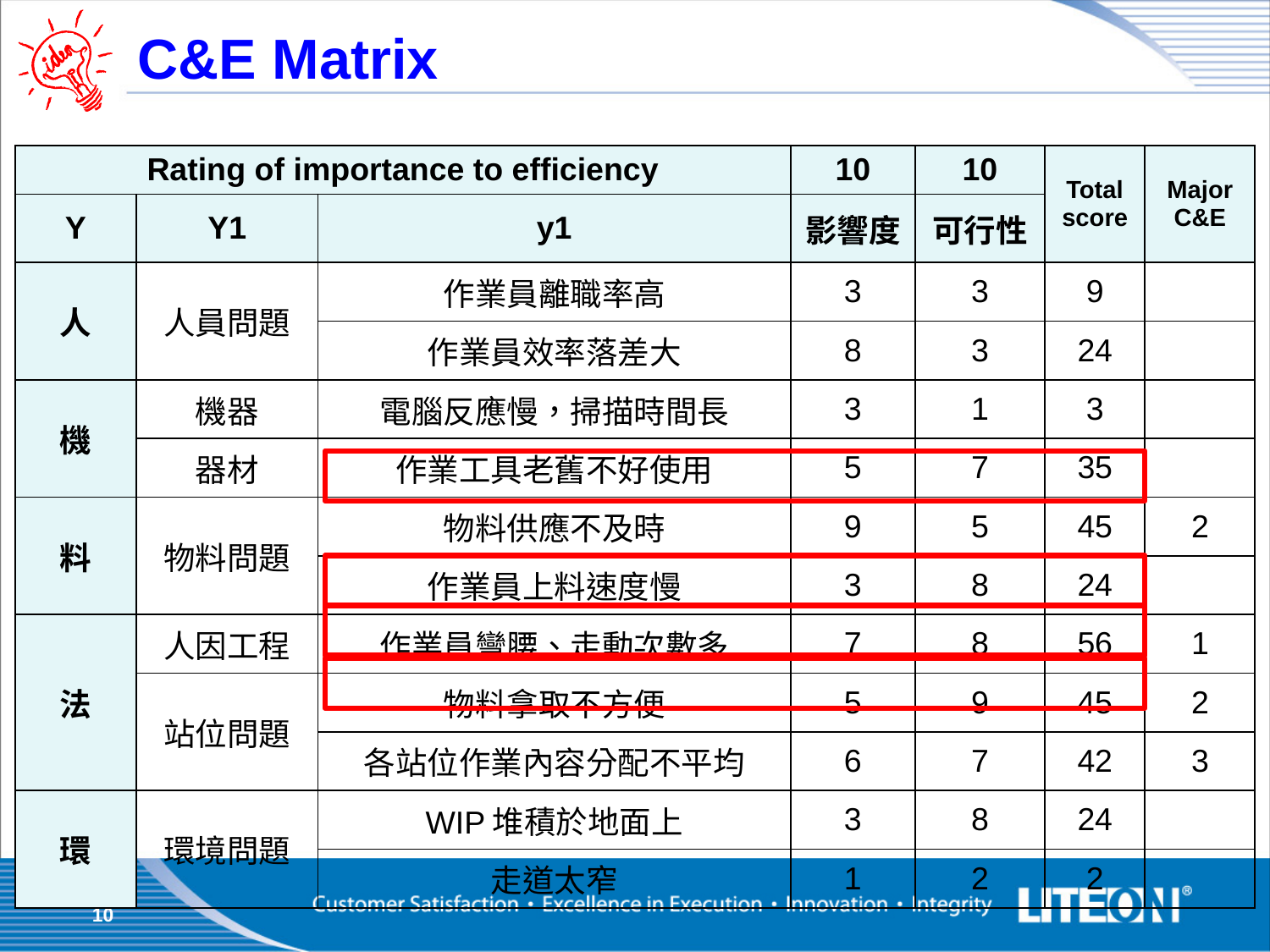

# C&E Matrix
| Rating of importance to efficiency |  |  | 10 | 10 | Total score | Major C&E |
| --- | --- | --- | --- | --- | --- | --- |
| Y | Y1 | y1 | 影響度 | 可行性 |  |  |
| 人 | 人員問題 | 作業員離職率高 | 3 | 3 | 9 |  |
|  |  | 作業員效率落差大 | 8 | 3 | 24 |  |
| 機 | 機器 | 電腦反應慢，掃描時間長 | 3 | 1 | 3 |  |
|  | 器材 | 作業工具老舊不好使用 | 5 | 7 | 35 |  |
| 料 | 物料問題 | 物料供應不及時 | 9 | 5 | 45 | 2 |
|  |  | 作業員上料速度慢 | 3 | 8 | 24 |  |
| 法 | 人因工程 | 作業員彎腰、走動次數多 | 7 | 8 | 56 | 1 |
|  | 站位問題 | 物料拿取不方便 | 5 | 9 | 45 | 2 |
|  |  | 各站位作業內容分配不平均 | 6 | 7 | 42 | 3 |
| 環 | 環境問題 | WIP堆積於地面上 | 3 | 8 | 24 |  |
|  |  | 走道太窄 | 1 | 2 | 2 |  |

10